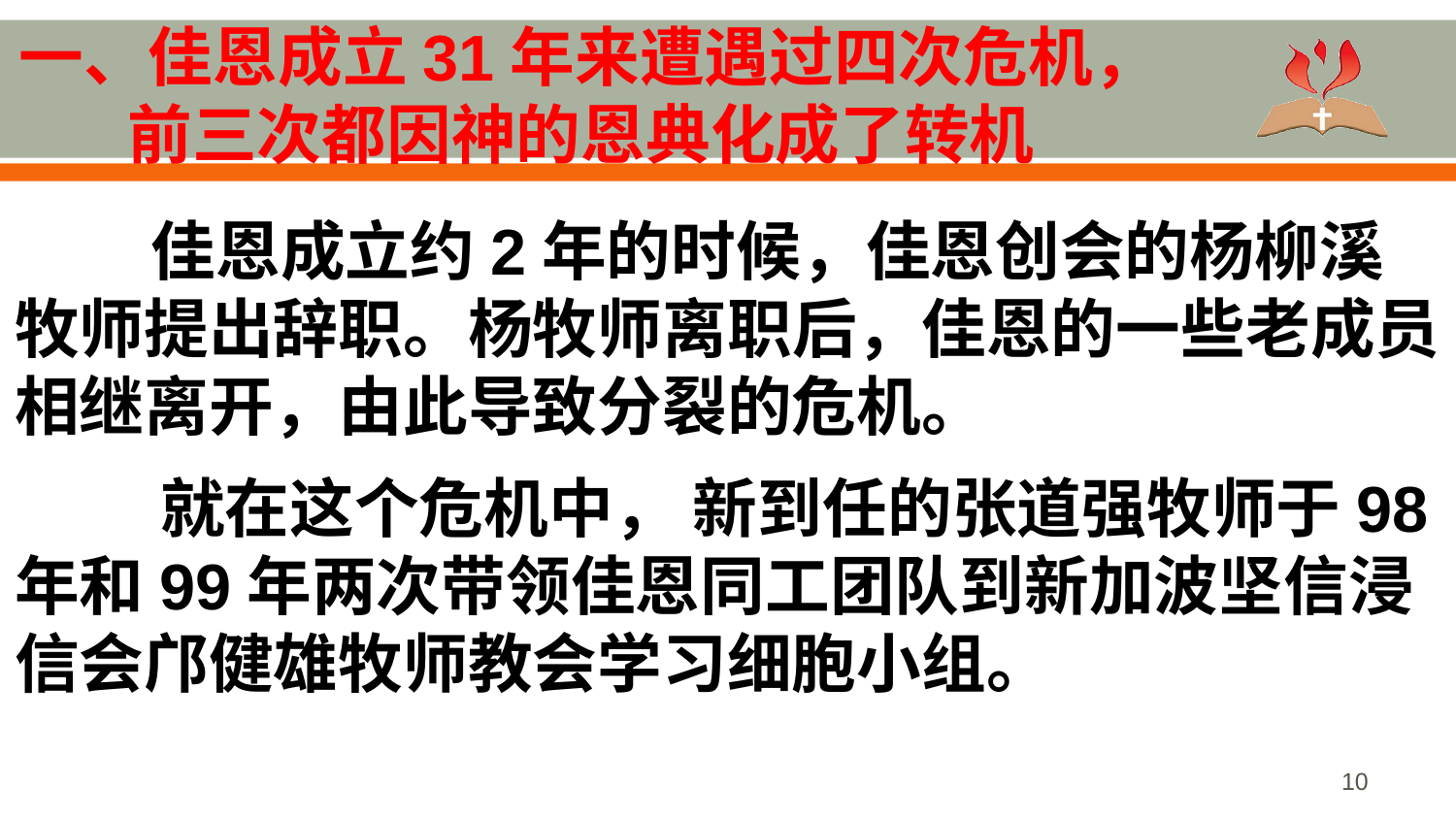

# 一、佳恩成立31年来遭遇过四次危机，前三次都因神的恩典化成了转机
佳恩成立约2年的时候，佳恩创会的杨柳溪牧师提出辞职。杨牧师离职后，佳恩的一些老成员相继离开，由此导致分裂的危机。
	就在这个危机中， 新到任的张道强牧师于98年和99年两次带领佳恩同工团队到新加波坚信浸信会邝健雄牧师教会学习细胞小组。

10